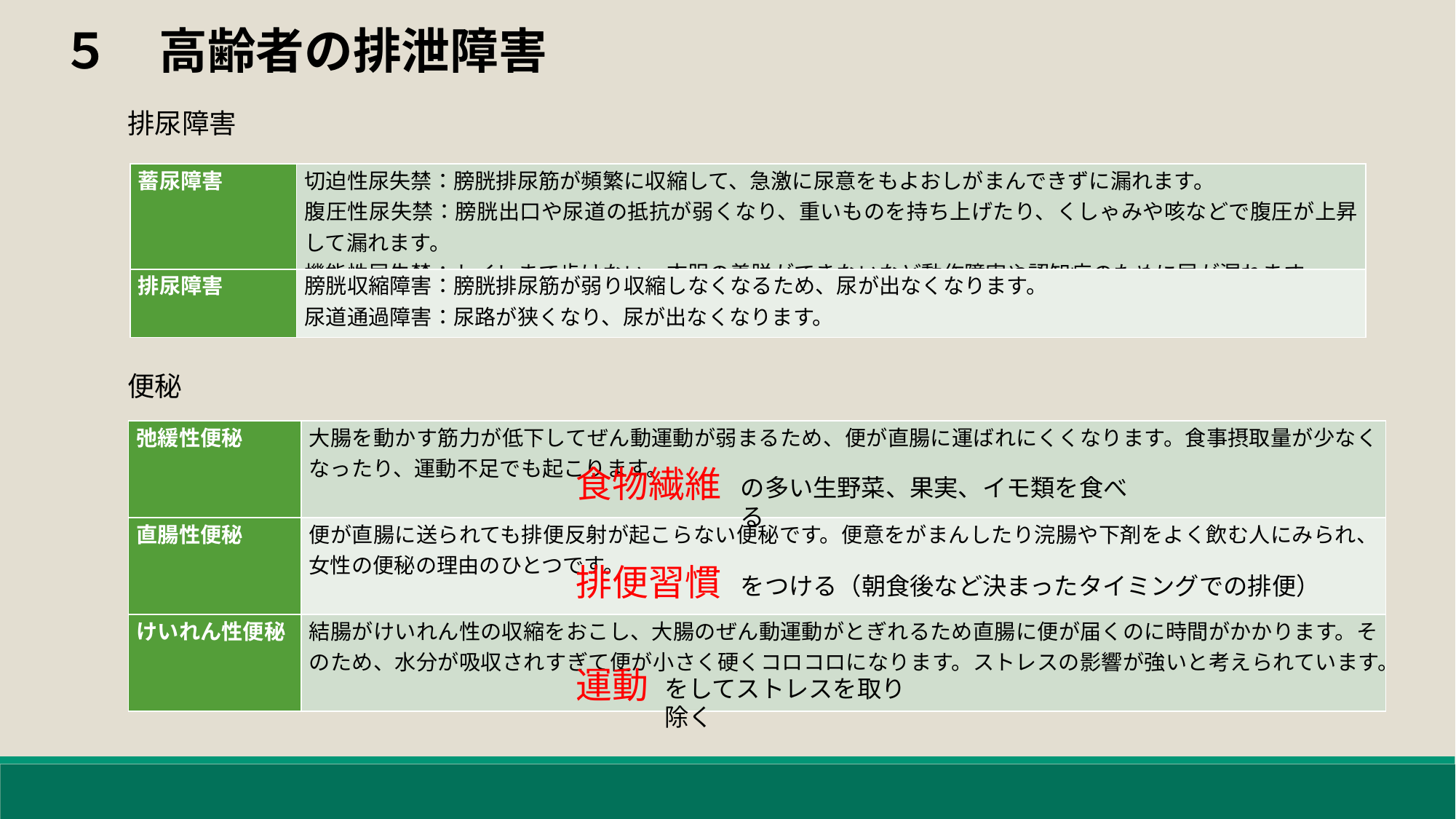

５　高齢者の排泄障害
排尿障害
| 蓄尿障害 | 切迫性尿失禁：膀胱排尿筋が頻繁に収縮して、急激に尿意をもよおしがまんできずに漏れます。 腹圧性尿失禁：膀胱出口や尿道の抵抗が弱くなり、重いものを持ち上げたり、くしゃみや咳などで腹圧が上昇して漏れます。 機能性尿失禁：トイレまで歩けない、衣服の着脱ができないなど動作障害や認知症のために尿が漏れます。 |
| --- | --- |
| 排尿障害 | 膀胱収縮障害：膀胱排尿筋が弱り収縮しなくなるため、尿が出なくなります。 尿道通過障害：尿路が狭くなり、尿が出なくなります。 |
便秘
| 弛緩性便秘 | 大腸を動かす筋力が低下してぜん動運動が弱まるため、便が直腸に運ばれにくくなります。食事摂取量が少なくなったり、運動不足でも起こります。 |
| --- | --- |
| 直腸性便秘 | 便が直腸に送られても排便反射が起こらない便秘です。便意をがまんしたり浣腸や下剤をよく飲む人にみられ、女性の便秘の理由のひとつです。 |
| けいれん性便秘 | 結腸がけいれん性の収縮をおこし、大腸のぜん動運動がとぎれるため直腸に便が届くのに時間がかかります。そのため、水分が吸収されすぎて便が小さく硬くコロコロになります。ストレスの影響が強いと考えられています。 |
食物繊維
の多い生野菜、果実、イモ類を食べる
排便習慣
をつける（朝食後など決まったタイミングでの排便）
運動
をしてストレスを取り除く